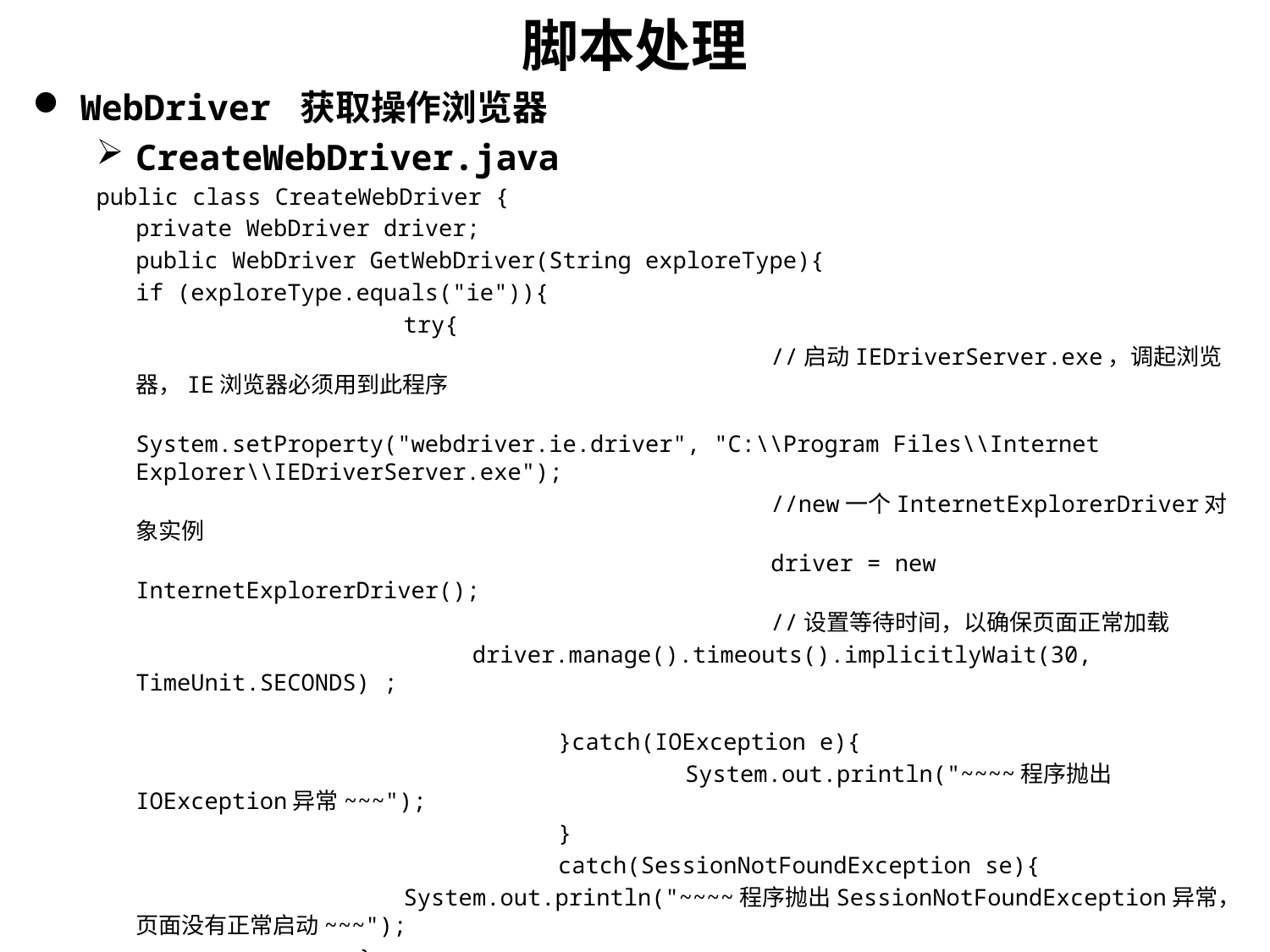

# 脚本处理
WebDriver 获取操作浏览器
CreateWebDriver.java
public class CreateWebDriver {
	private WebDriver driver;
	public WebDriver GetWebDriver(String exploreType){
	if (exploreType.equals("ie")){
			 try{
						//启动IEDriverServer.exe，调起浏览器，IE浏览器必须用到此程序
						System.setProperty("webdriver.ie.driver", "C:\\Program Files\\Internet Explorer\\IEDriverServer.exe");
						//new一个InternetExplorerDriver对象实例
						driver = new InternetExplorerDriver();
						//设置等待时间，以确保页面正常加载
			      driver.manage().timeouts().implicitlyWait(30, TimeUnit.SECONDS) ;
				   }catch(IOException e){
					   System.out.println("~~~~程序抛出IOException异常~~~");
				   }
				   catch(SessionNotFoundException se){
		       	 System.out.println("~~~~程序抛出SessionNotFoundException异常，页面没有正常启动~~~");
		       }
				return driver;
   }